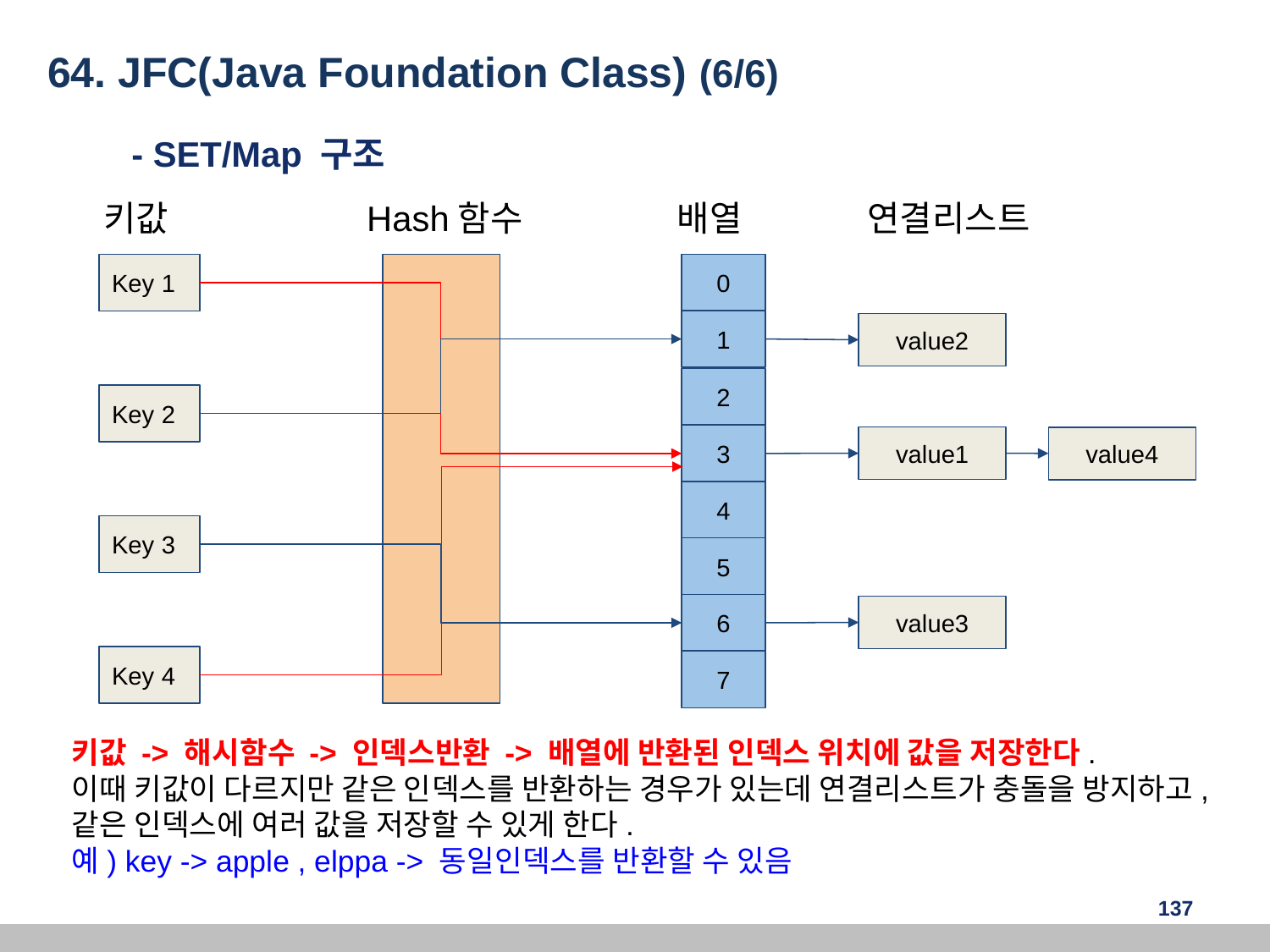

64. JFC(Java Foundation Class) (6/6)
  - SET/Map 구조
키값
Hash함수
배열
연결리스트
Key 1

0
1
value2
2
Key 2
3
value1
value4
4
Key 3
5
6
value3
Key 4
7
키값 -> 해시함수 -> 인덱스반환 -> 배열에 반환된 인덱스 위치에 값을 저장한다.
이때 키값이 다르지만 같은 인덱스를 반환하는 경우가 있는데 연결리스트가 충돌을 방지하고, 같은 인덱스에 여러 값을 저장할 수 있게 한다.
예) key -> apple , elppa -> 동일인덱스를 반환할 수 있음
137